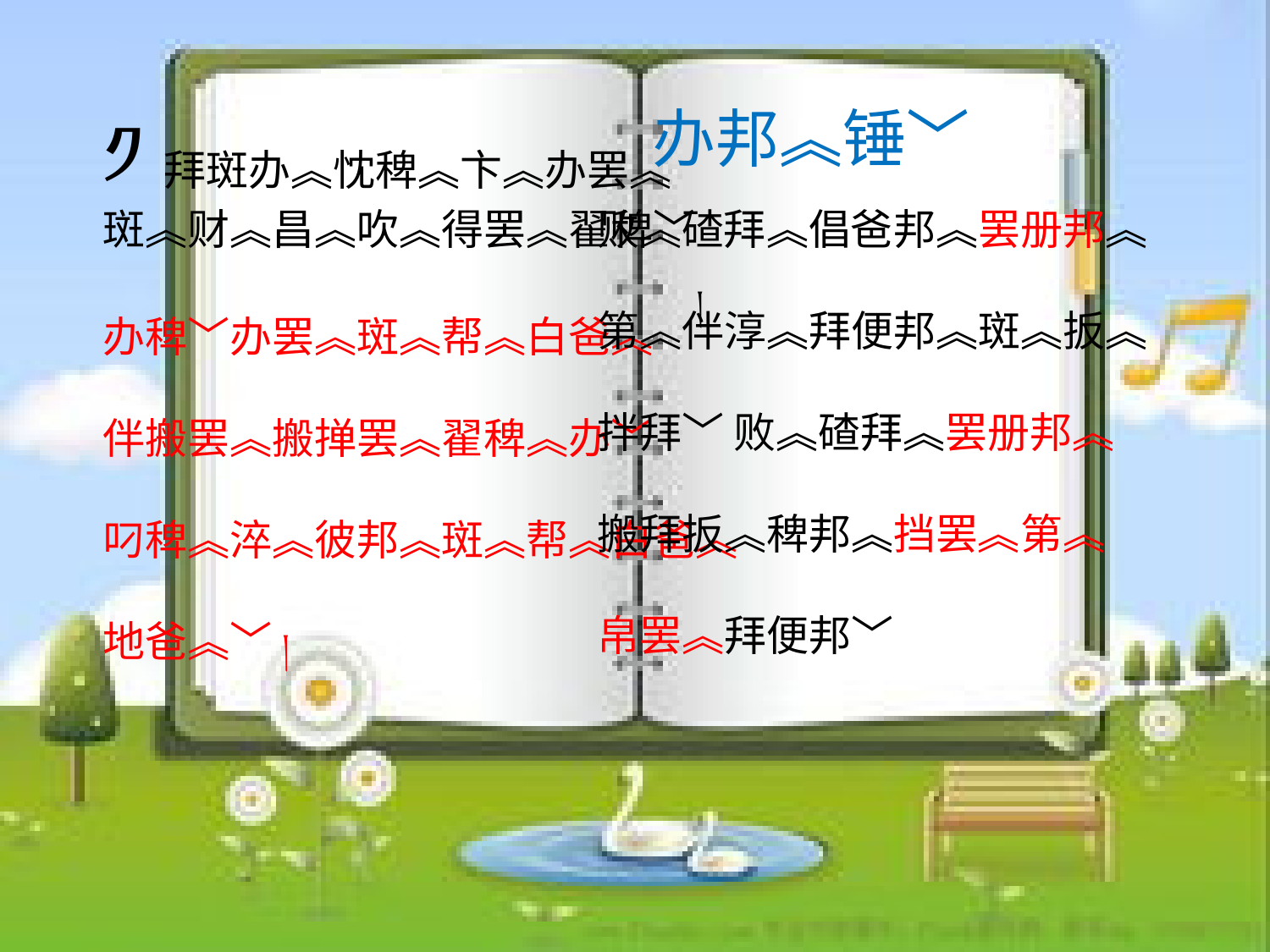

办邦︽锤﹀
༡拜斑办︽忱稗︽卞︽办罢︽
斑︽财︽昌︽吹︽得罢︽翟稗﹀
败︽碴拜︽倡爸邦︽罢册邦︽

第︽伴淳︽拜便邦︽斑︽扳︽

拌拜﹀ 败︽碴拜︽罢册邦︽

搬拜扳︽稗邦︽挡罢︽第︽

帛罢︽拜便邦﹀

།
办稗﹀办罢︽斑︽帮︽白爸︽

伴搬罢︽搬掸罢︽翟稗︽办﹀

叼稗︽淬︽彼邦︽斑︽帮︽白爸︽

地爸︽﹀།